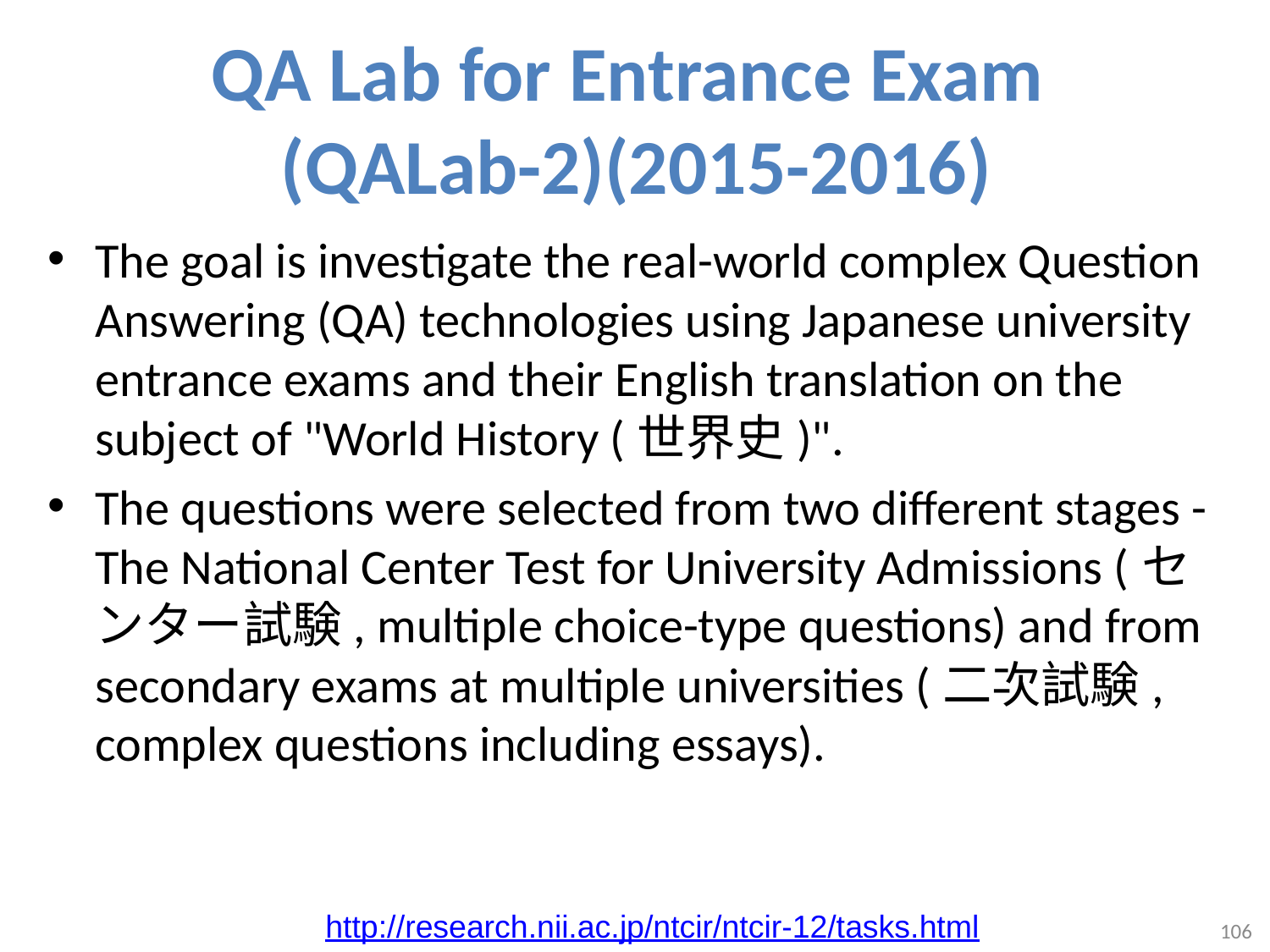

# QA Lab for Entrance Exam (QALab-2)(2015-2016)
The goal is investigate the real-world complex Question Answering (QA) technologies using Japanese university entrance exams and their English translation on the subject of "World History (世界史)".
The questions were selected from two different stages - The National Center Test for University Admissions (センター試験, multiple choice-type questions) and from secondary exams at multiple universities (二次試験, complex questions including essays).
http://research.nii.ac.jp/ntcir/ntcir-12/tasks.html
106